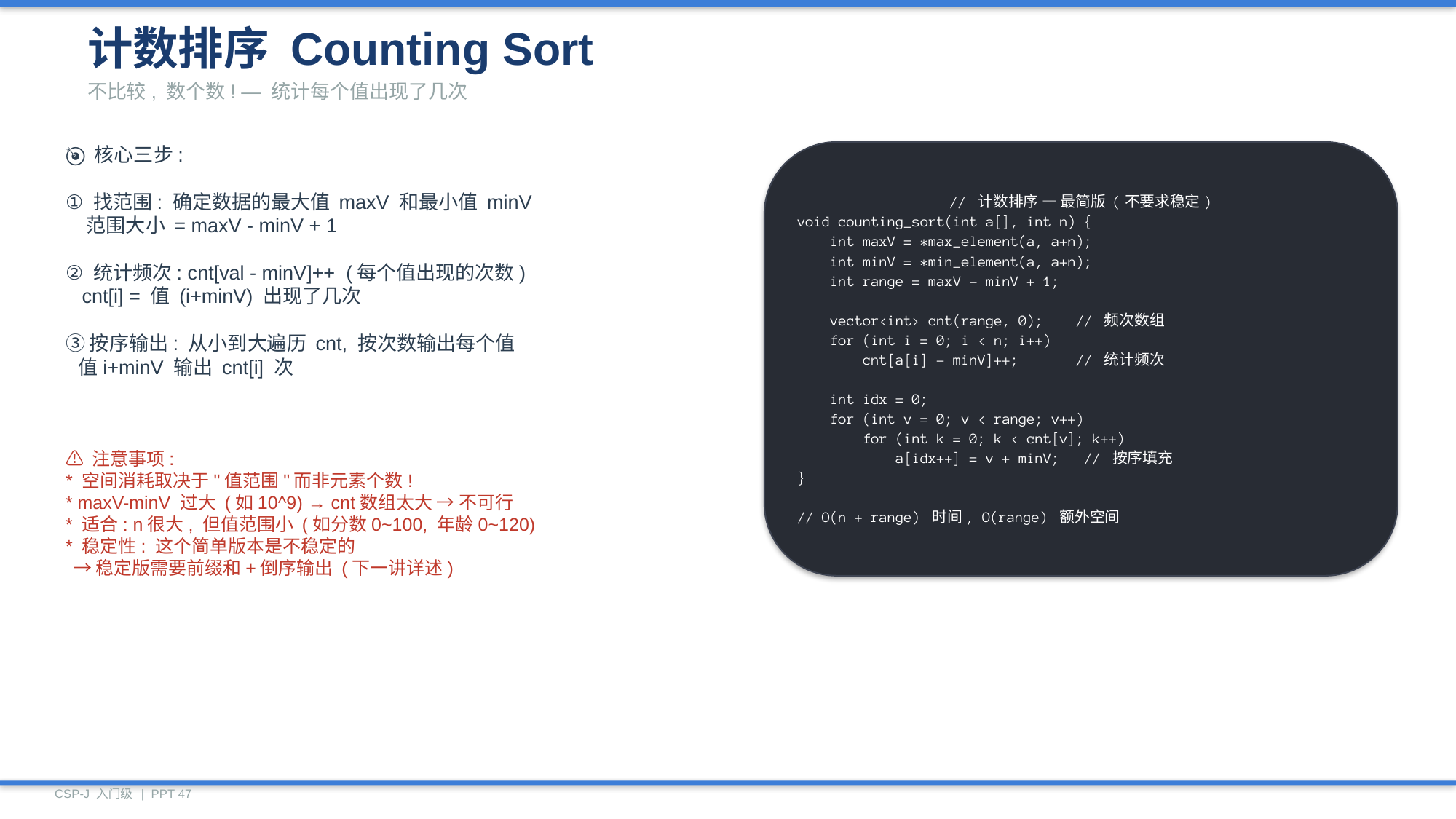

计数排序 Counting Sort
不比较, 数个数! — 统计每个值出现了几次
🎯 核心三步:
① 找范围: 确定数据的最大值 maxV 和最小值 minV
   范围大小 = maxV - minV + 1
② 统计频次: cnt[val - minV]++  (每个值出现的次数)
   cnt[i] = 值 (i+minV) 出现了几次
③ 按序输出: 从小到大遍历 cnt, 按次数输出每个值
   值i+minV 输出 cnt[i] 次
// 计数排序 — 最简版 (不要求稳定)
void counting_sort(int a[], int n) {
    int maxV = *max_element(a, a+n);
    int minV = *min_element(a, a+n);
    int range = maxV - minV + 1;

    vector<int> cnt(range, 0);    // 频次数组
    for (int i = 0; i < n; i++)
        cnt[a[i] - minV]++;       // 统计频次

    int idx = 0;
    for (int v = 0; v < range; v++)
        for (int k = 0; k < cnt[v]; k++)
            a[idx++] = v + minV;   // 按序填充
}

// O(n + range) 时间, O(range) 额外空间
⚠️ 注意事项:
* 空间消耗取决于"值范围"而非元素个数!
* maxV-minV 过大 (如10^9) → cnt数组太大 → 不可行
* 适合: n很大, 但值范围小 (如分数0~100, 年龄0~120)
* 稳定性: 这个简单版本是不稳定的
  → 稳定版需要前缀和+倒序输出 (下一讲详述)

CSP-J 入门级  |  PPT 47